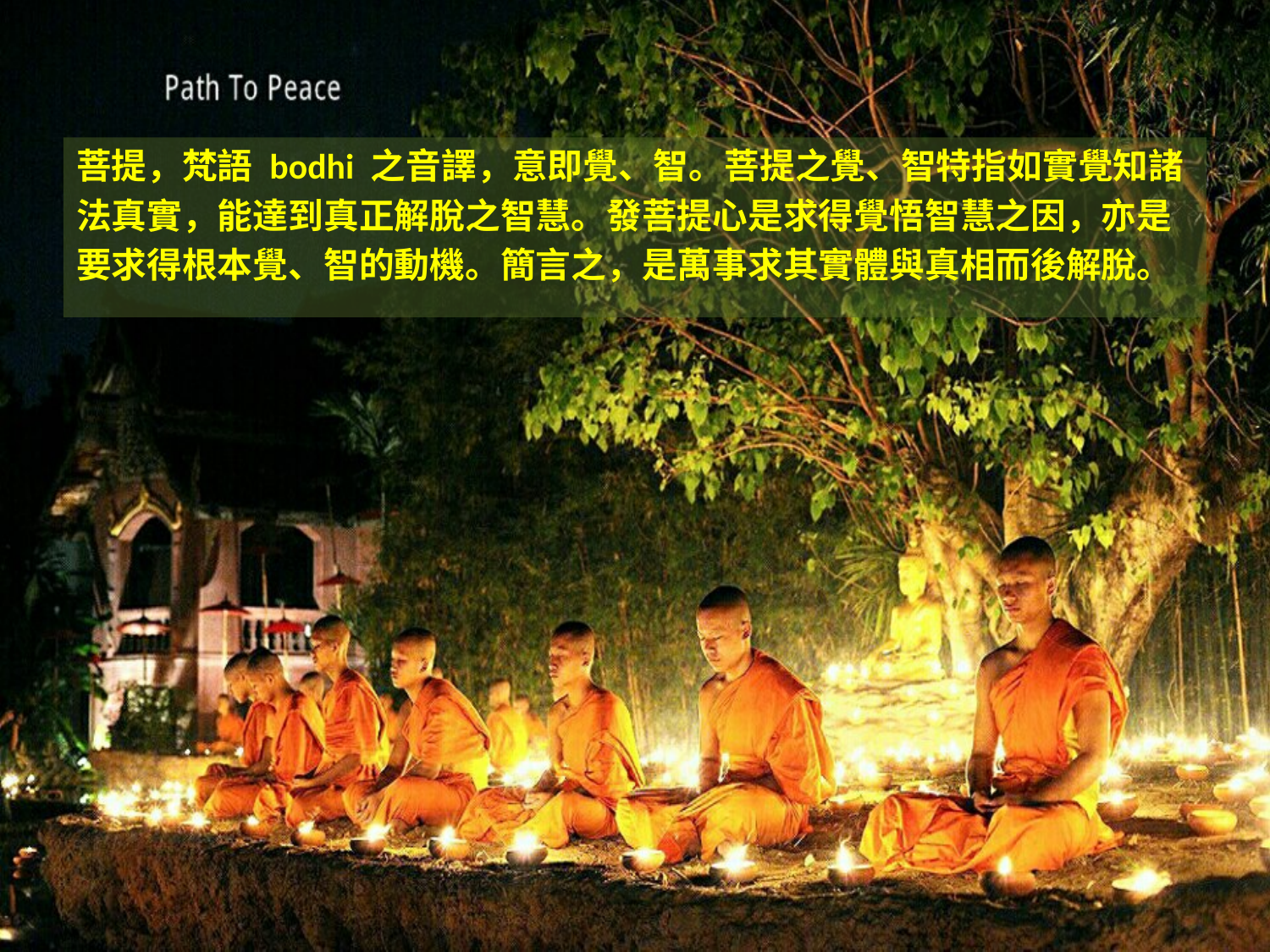

菩提，梵語 bodhi 之音譯，意即覺、智。菩提之覺、智特指如實覺知諸
法真實，能達到真正解脫之智慧。發菩提心是求得覺悟智慧之因，亦是
要求得根本覺、智的動機。簡言之，是萬事求其實體與真相而後解脫。